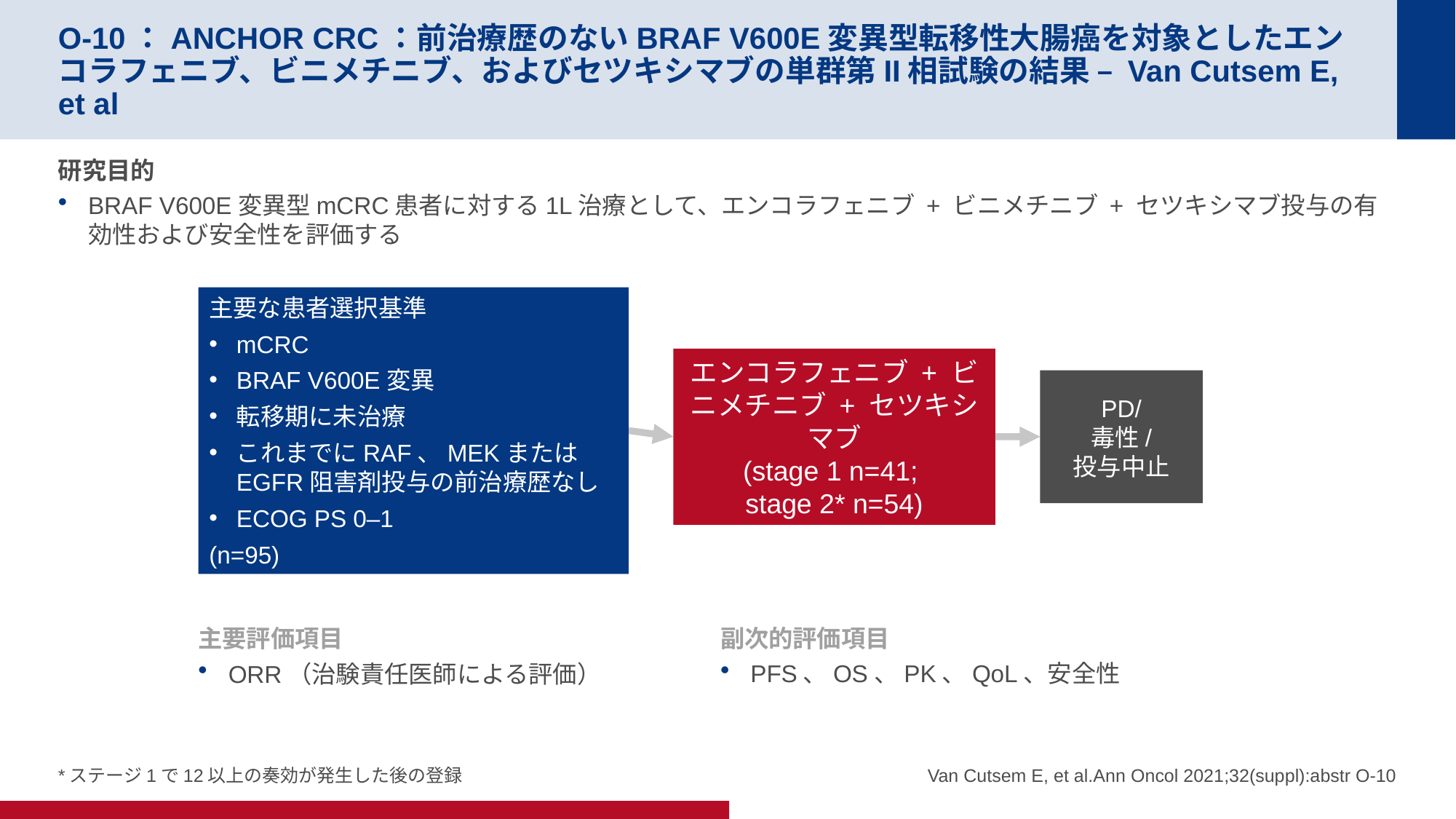

# O-10：ANCHOR CRC：前治療歴のないBRAF V600E変異型転移性大腸癌を対象としたエンコラフェニブ、ビニメチニブ、およびセツキシマブの単群第II相試験の結果 – Van Cutsem E, et al
研究目的
BRAF V600E変異型mCRC患者に対する1L治療として、エンコラフェニブ + ビニメチニブ + セツキシマブ投与の有効性および安全性を評価する
主要な患者選択基準
mCRC
BRAF V600E変異
転移期に未治療
これまでにRAF、MEKまたはEGFR阻害剤投与の前治療歴なし
ECOG PS 0–1
(n=95)
エンコラフェニブ + ビニメチニブ + セツキシマブ
(stage 1 n=41;
stage 2* n=54)
PD/
毒性/
投与中止
主要評価項目
ORR（治験責任医師による評価）
副次的評価項目
PFS、OS、PK、QoL、安全性
*ステージ1で12以上の奏効が発生した後の登録
Van Cutsem E, et al.Ann Oncol 2021;32(suppl):abstr O-10